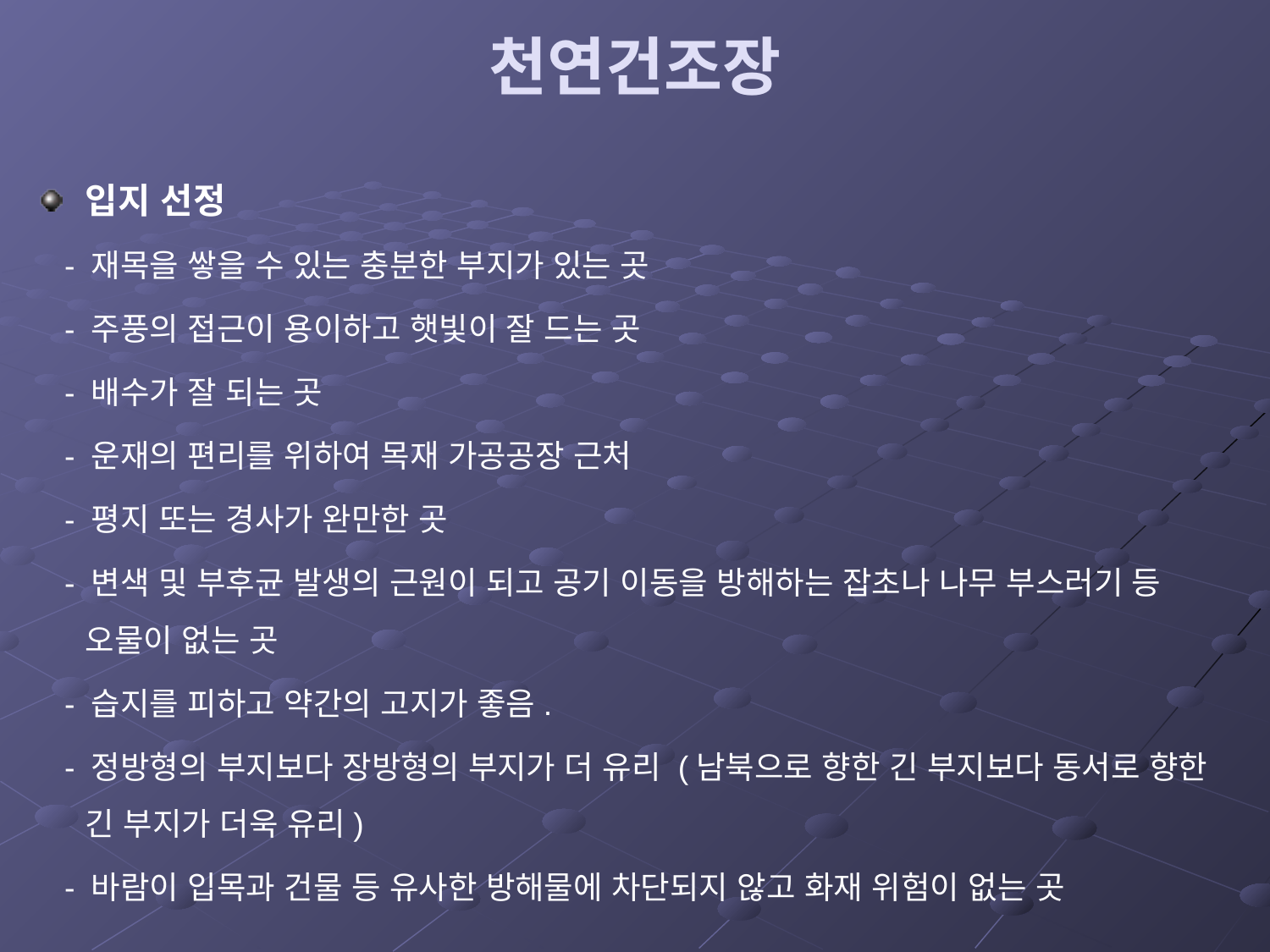

# 천연건조장
입지 선정
   - 재목을 쌓을 수 있는 충분한 부지가 있는 곳
   - 주풍의 접근이 용이하고 햇빛이 잘 드는 곳
   - 배수가 잘 되는 곳
   - 운재의 편리를 위하여 목재 가공공장 근처
   - 평지 또는 경사가 완만한 곳
   - 변색 및 부후균 발생의 근원이 되고 공기 이동을 방해하는 잡초나 나무 부스러기 등 오물이 없는 곳
   - 습지를 피하고 약간의 고지가 좋음.
   - 정방형의 부지보다 장방형의 부지가 더 유리 (남북으로 향한 긴 부지보다 동서로 향한 긴 부지가 더욱 유리)
   - 바람이 입목과 건물 등 유사한 방해물에 차단되지 않고 화재 위험이 없는 곳